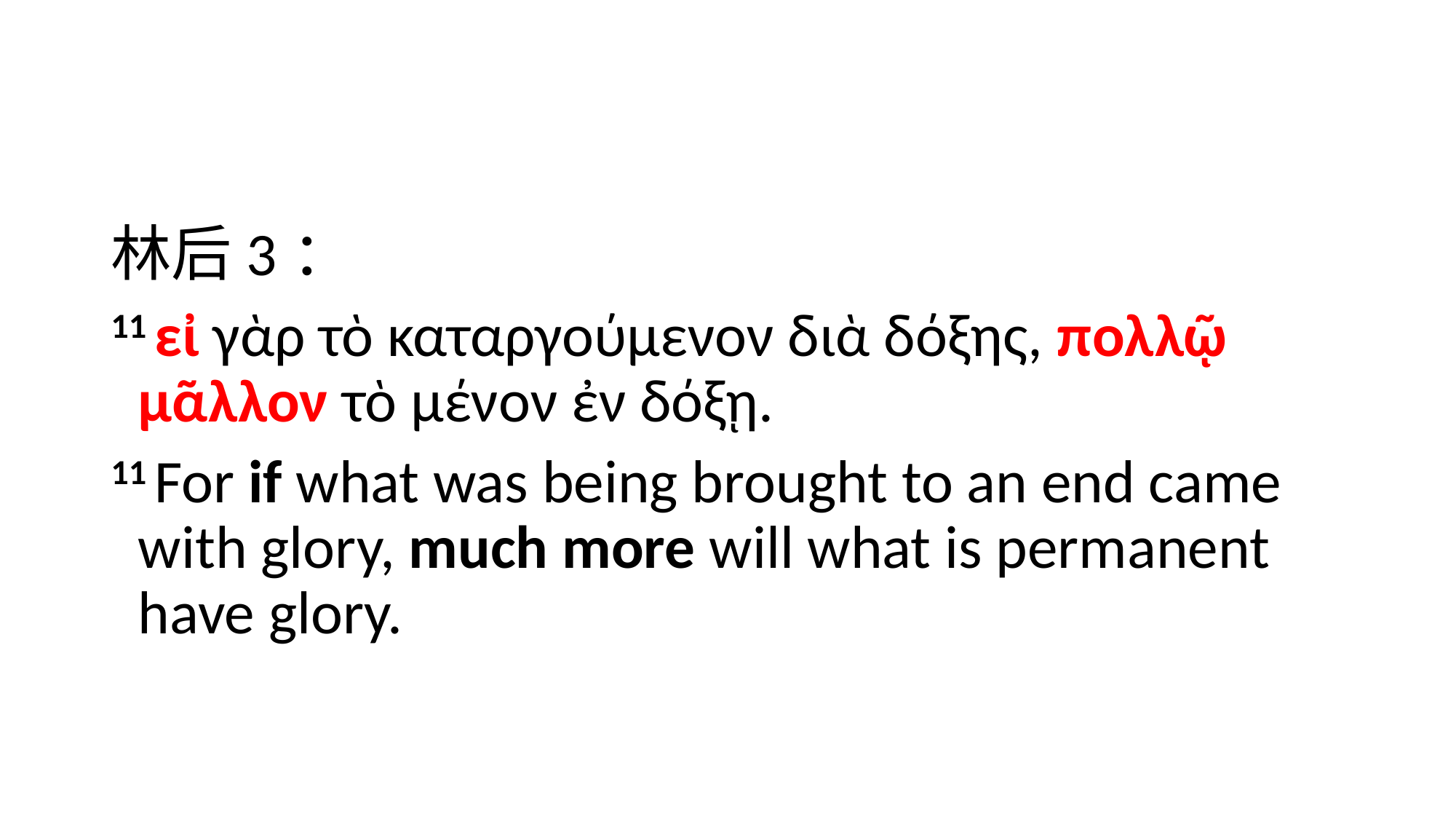

#
林后3：
11 εἰ γὰρ τὸ καταργούμενον διὰ δόξης, πολλῷ μᾶλλον τὸ μένον ἐν δόξῃ.
11 For if what was being brought to an end came with glory, much more will what is permanent have glory.